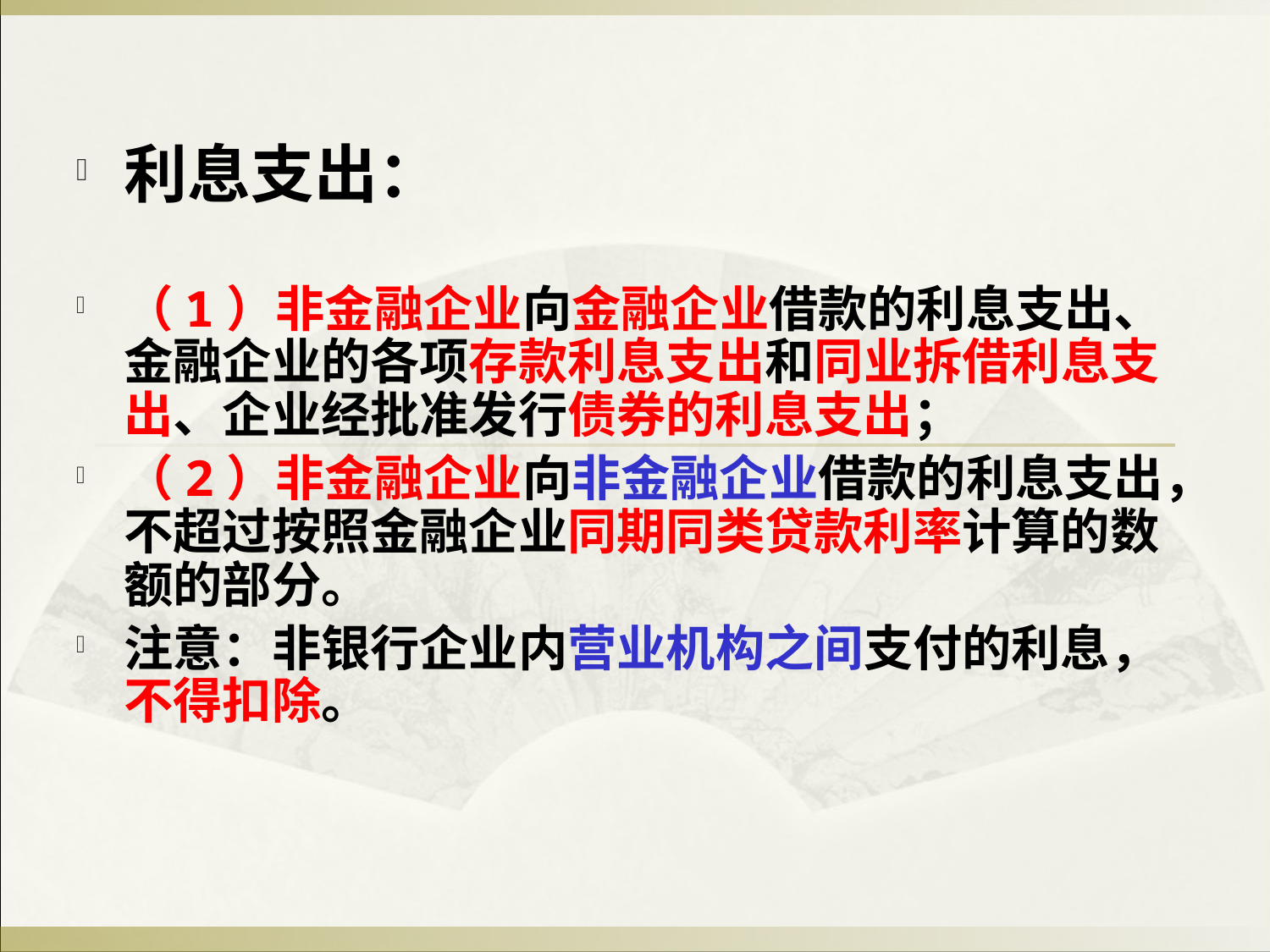

利息支出：

（1）非金融企业向金融企业借款的利息支出、金融企业的各项存款利息支出和同业拆借利息支出、企业经批准发行债券的利息支出；
（2）非金融企业向非金融企业借款的利息支出，不超过按照金融企业同期同类贷款利率计算的数额的部分。
注意：非银行企业内营业机构之间支付的利息，不得扣除。